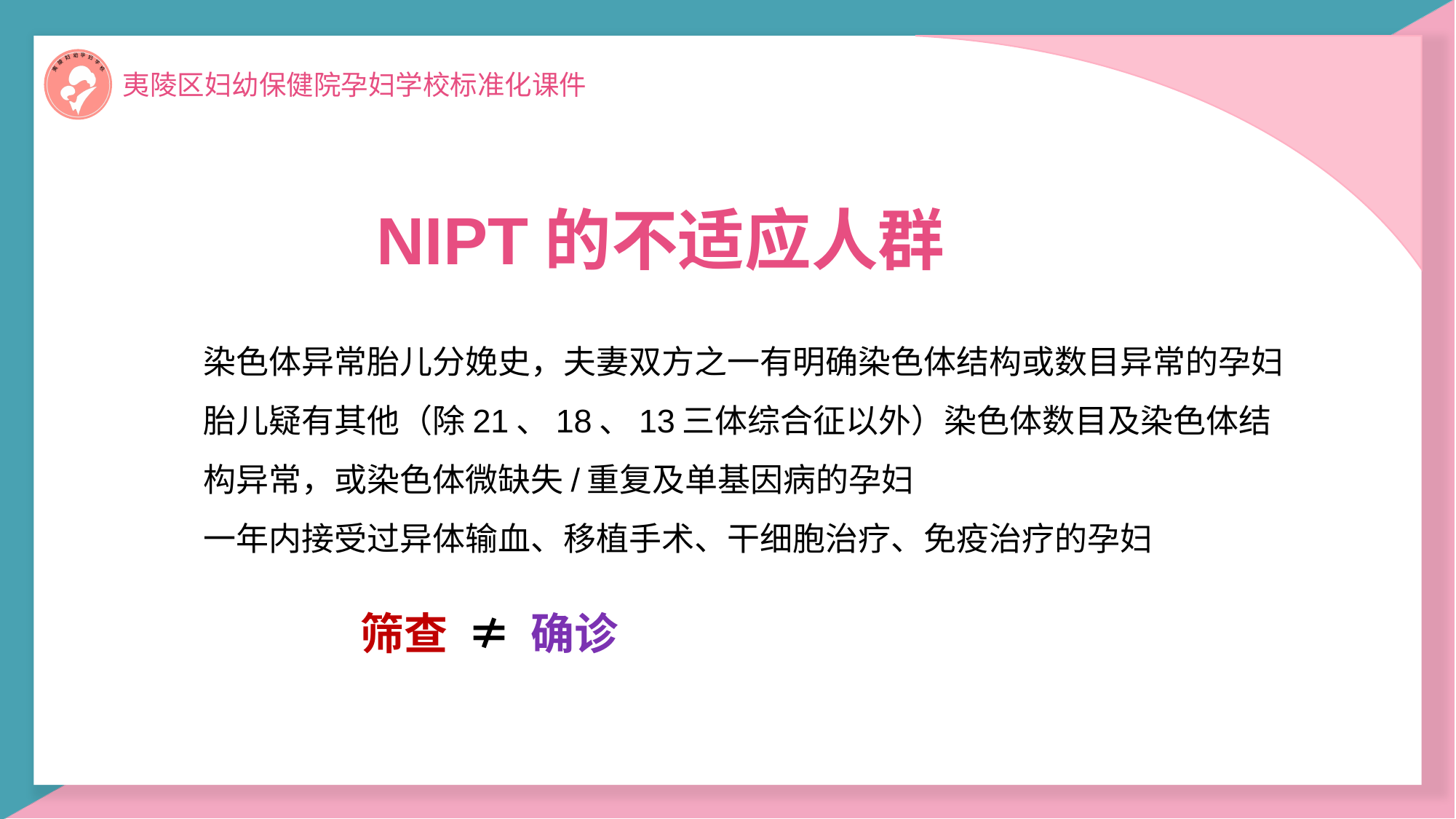

NIPT的不适应人群
染色体异常胎儿分娩史，夫妻双方之一有明确染色体结构或数目异常的孕妇
胎儿疑有其他（除21、18、13三体综合征以外）染色体数目及染色体结构异常，或染色体微缺失/重复及单基因病的孕妇
一年内接受过异体输血、移植手术、干细胞治疗、免疫治疗的孕妇

                     筛查  ≠  确诊